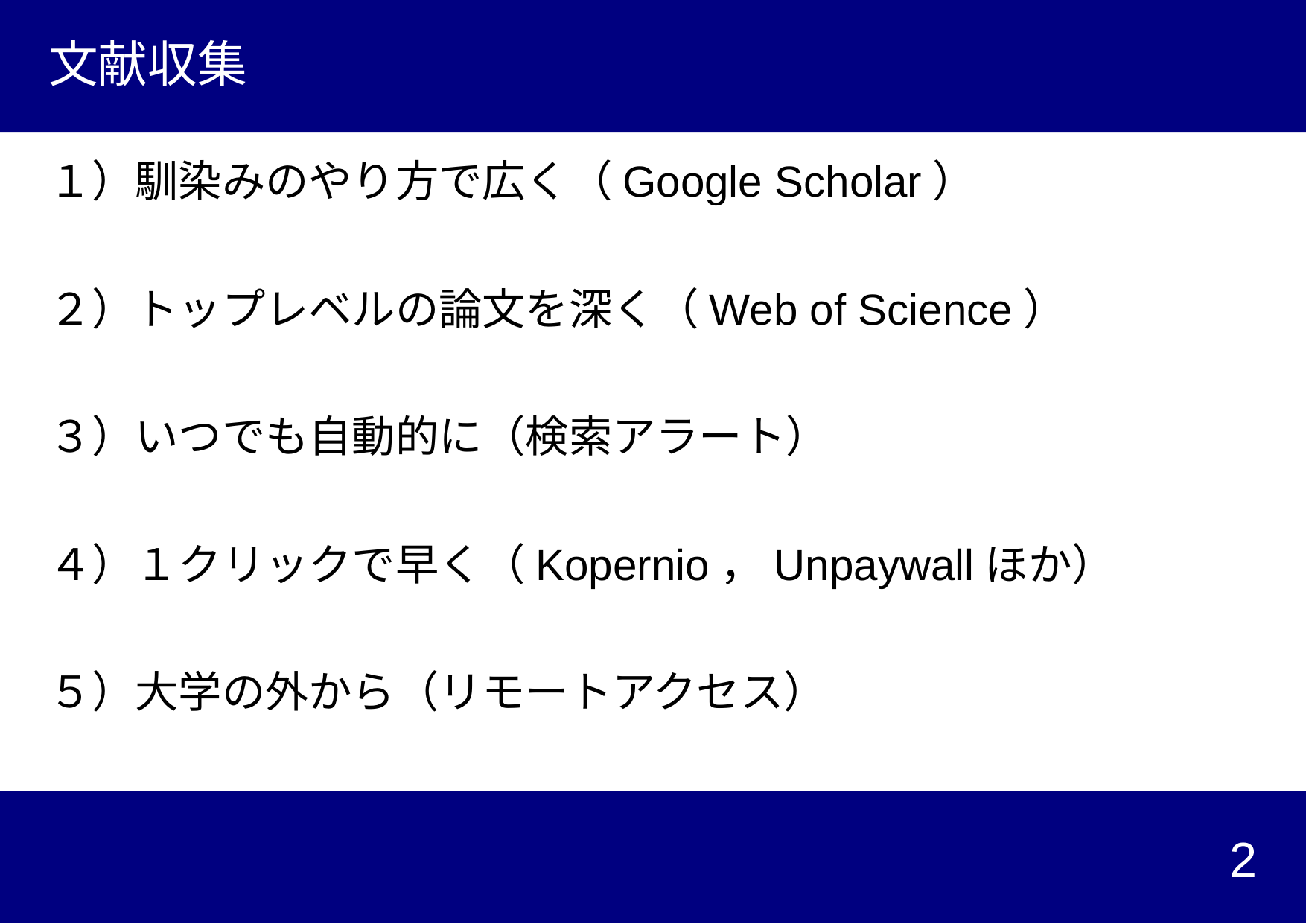

# 文献収集
１）馴染みのやり方で広く（Google Scholar）

２）トップレベルの論文を深く（Web of Science）

３）いつでも自動的に（検索アラート）

４）１クリックで早く（Kopernio，Unpaywallほか）

５）大学の外から（リモートアクセス）
2